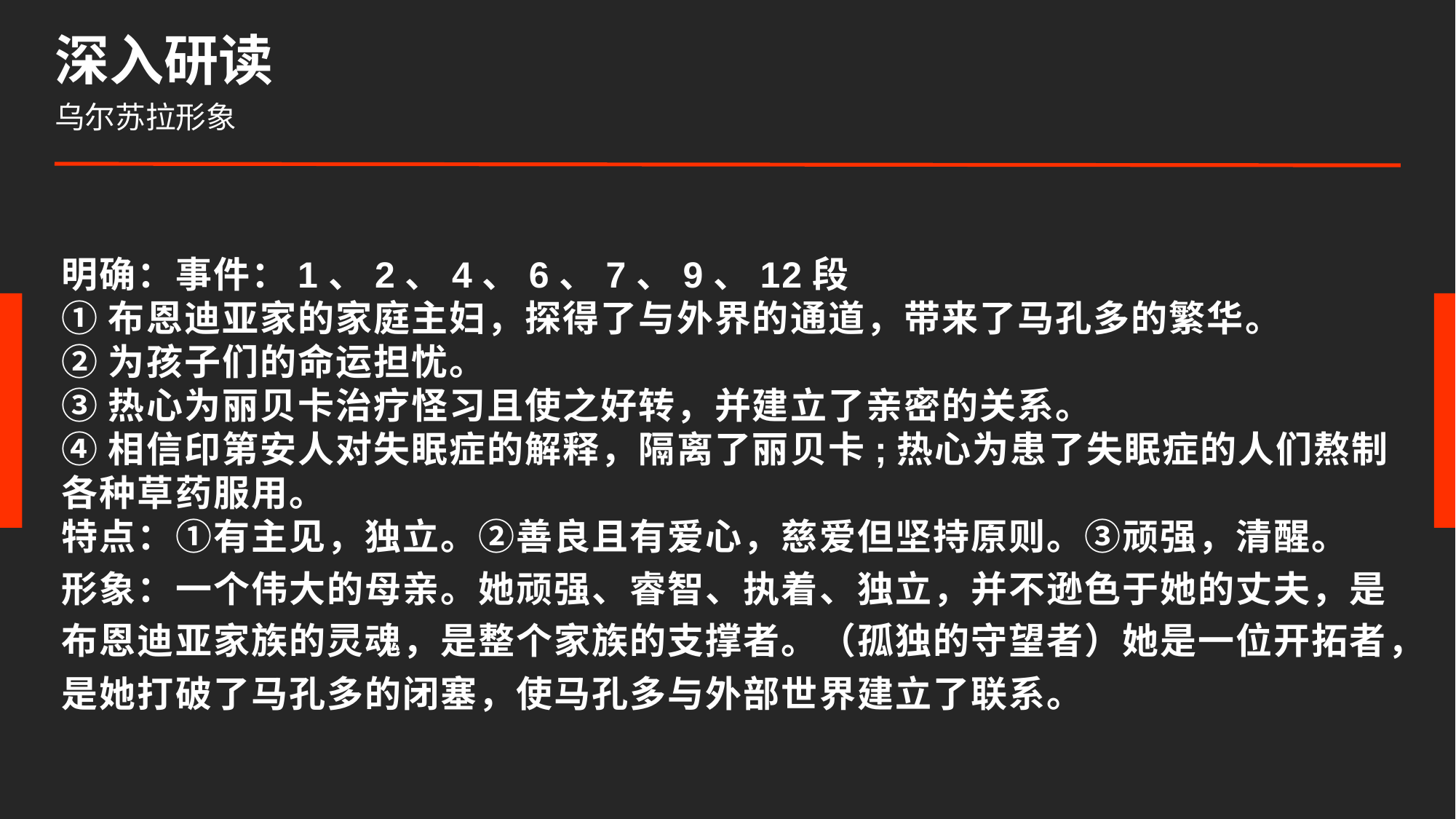

深入研读
乌尔苏拉形象
明确：事件：1、2、4、6、7、9、12段
①布恩迪亚家的家庭主妇，探得了与外界的通道，带来了马孔多的繁华。
②为孩子们的命运担忧。
③热心为丽贝卡治疗怪习且使之好转，并建立了亲密的关系。
④相信印第安人对失眠症的解释，隔离了丽贝卡;热心为患了失眠症的人们熬制各种草药服用。
特点：①有主见，独立。②善良且有爱心，慈爱但坚持原则。③顽强，清醒。
形象：一个伟大的母亲。她顽强、睿智、执着、独立，并不逊色于她的丈夫，是布恩迪亚家族的灵魂，是整个家族的支撑者。（孤独的守望者）她是一位开拓者，是她打破了马孔多的闭塞，使马孔多与外部世界建立了联系。